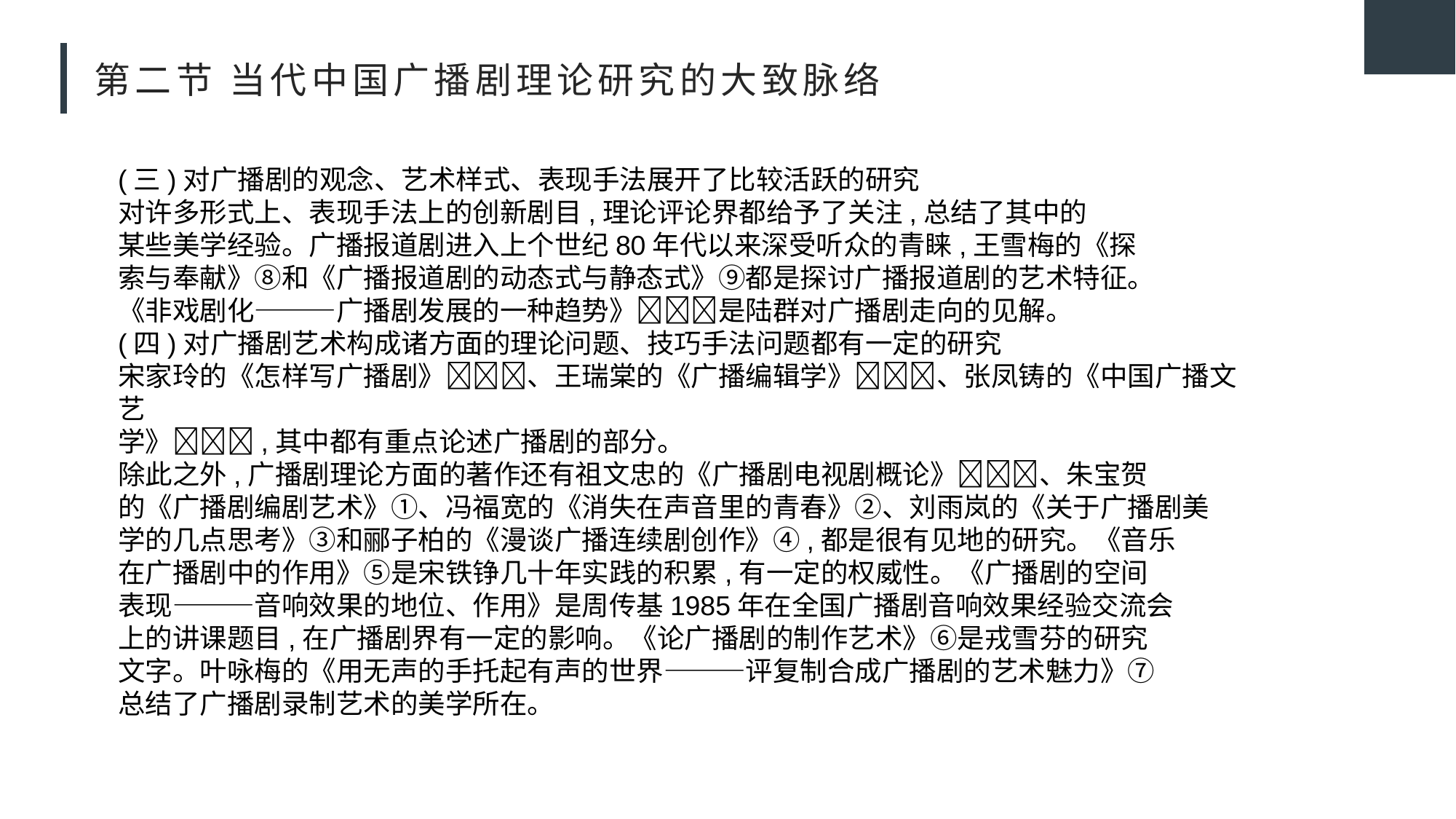

# 第二节 当代中国广播剧理论研究的大致脉络

(三)对广播剧的观念、艺术样式、表现手法展开了比较活跃的研究
对许多形式上、表现手法上的创新剧目,理论评论界都给予了关注,总结了其中的
某些美学经验。广播报道剧进入上个世纪80年代以来深受听众的青睐,王雪梅的《探
索与奉献》⑧和《广播报道剧的动态式与静态式》⑨都是探讨广播报道剧的艺术特征。
《非戏剧化———广播剧发展的一种趋势》􀃊􀁉􀁒是陆群对广播剧走向的见解。
(四)对广播剧艺术构成诸方面的理论问题、技巧手法问题都有一定的研究
宋家玲的《怎样写广播剧》􀃊􀁉􀁓、王瑞棠的《广播编辑学》􀃊􀁉􀁔、张凤铸的《中国广播文艺
学》􀃊􀁉􀁕,其中都有重点论述广播剧的部分。
除此之外,广播剧理论方面的著作还有祖文忠的《广播剧电视剧概论》􀃊􀁉􀁖、朱宝贺
的《广播剧编剧艺术》①、冯福宽的《消失在声音里的青春》②、刘雨岚的《关于广播剧美
学的几点思考》③和郦子柏的《漫谈广播连续剧创作》④,都是很有见地的研究。《音乐
在广播剧中的作用》⑤是宋铁铮几十年实践的积累,有一定的权威性。《广播剧的空间
表现———音响效果的地位、作用》是周传基1985年在全国广播剧音响效果经验交流会
上的讲课题目,在广播剧界有一定的影响。《论广播剧的制作艺术》⑥是戎雪芬的研究
文字。叶咏梅的《用无声的手托起有声的世界———评复制合成广播剧的艺术魅力》⑦
总结了广播剧录制艺术的美学所在。